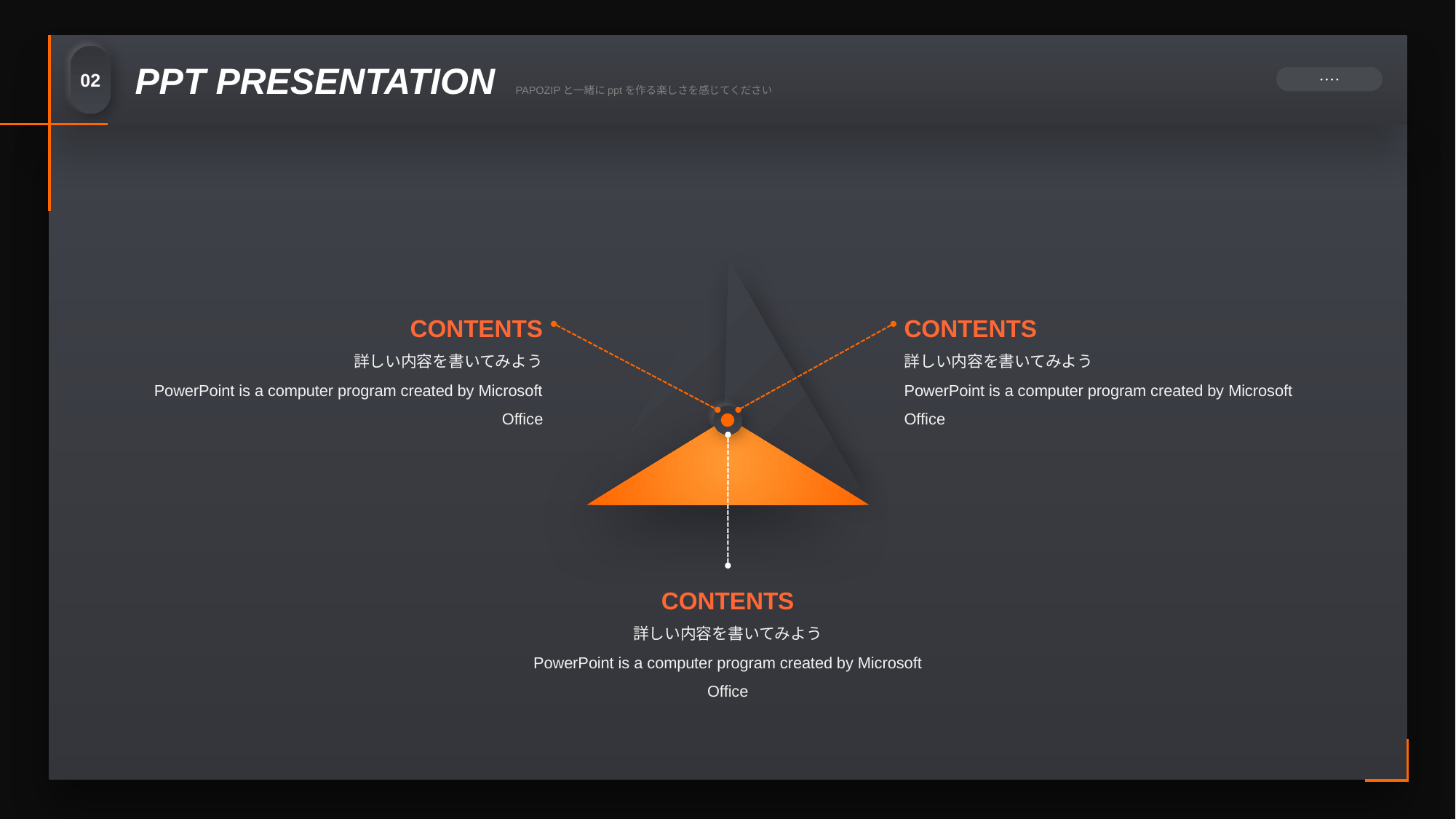

PPT PRESENTATION  PAPOZIPと一緒にpptを作る楽しさを感じてください

02
●  ●  ●  ●

CONTENTS
詳しい内容を書いてみよう
PowerPoint is a computer program created by Microsoft Office
CONTENTS
詳しい内容を書いてみよう
PowerPoint is a computer program created by Microsoft Office

CONTENTS
詳しい内容を書いてみよう
PowerPoint is a computer program created by Microsoft Office